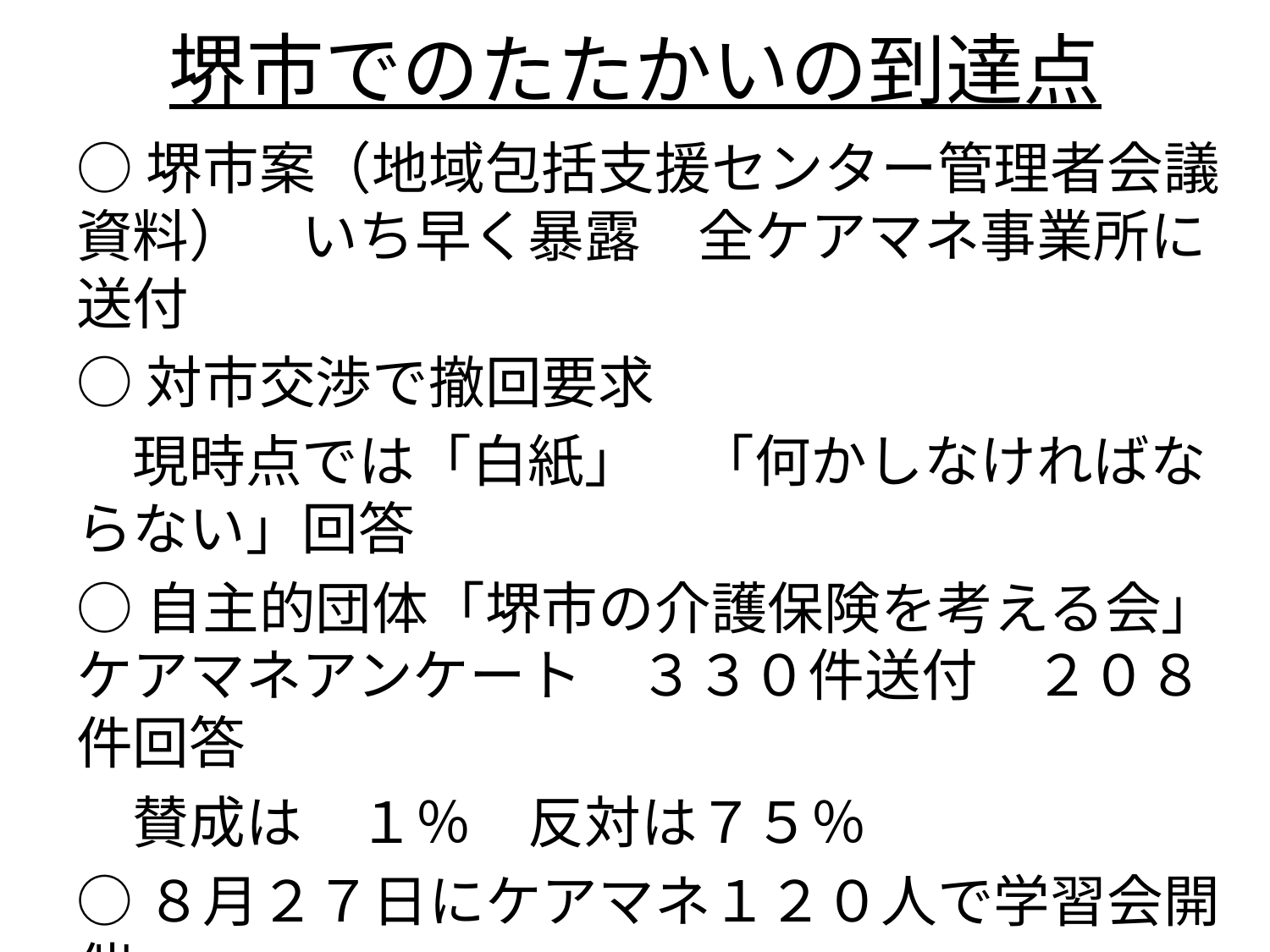

# 堺市でのたたかいの到達点
○堺市案（地域包括支援センター管理者会議資料）　いち早く暴露　全ケアマネ事業所に送付
○対市交渉で撤回要求
　現時点では「白紙」　「何かしなければならない」回答
○自主的団体「堺市の介護保険を考える会」ケアマネアンケート　３３０件送付　２０８件回答
　賛成は　１％　反対は７５％
○８月２７日にケアマネ１２０人で学習会開催
　⇒市への撤回要求確認